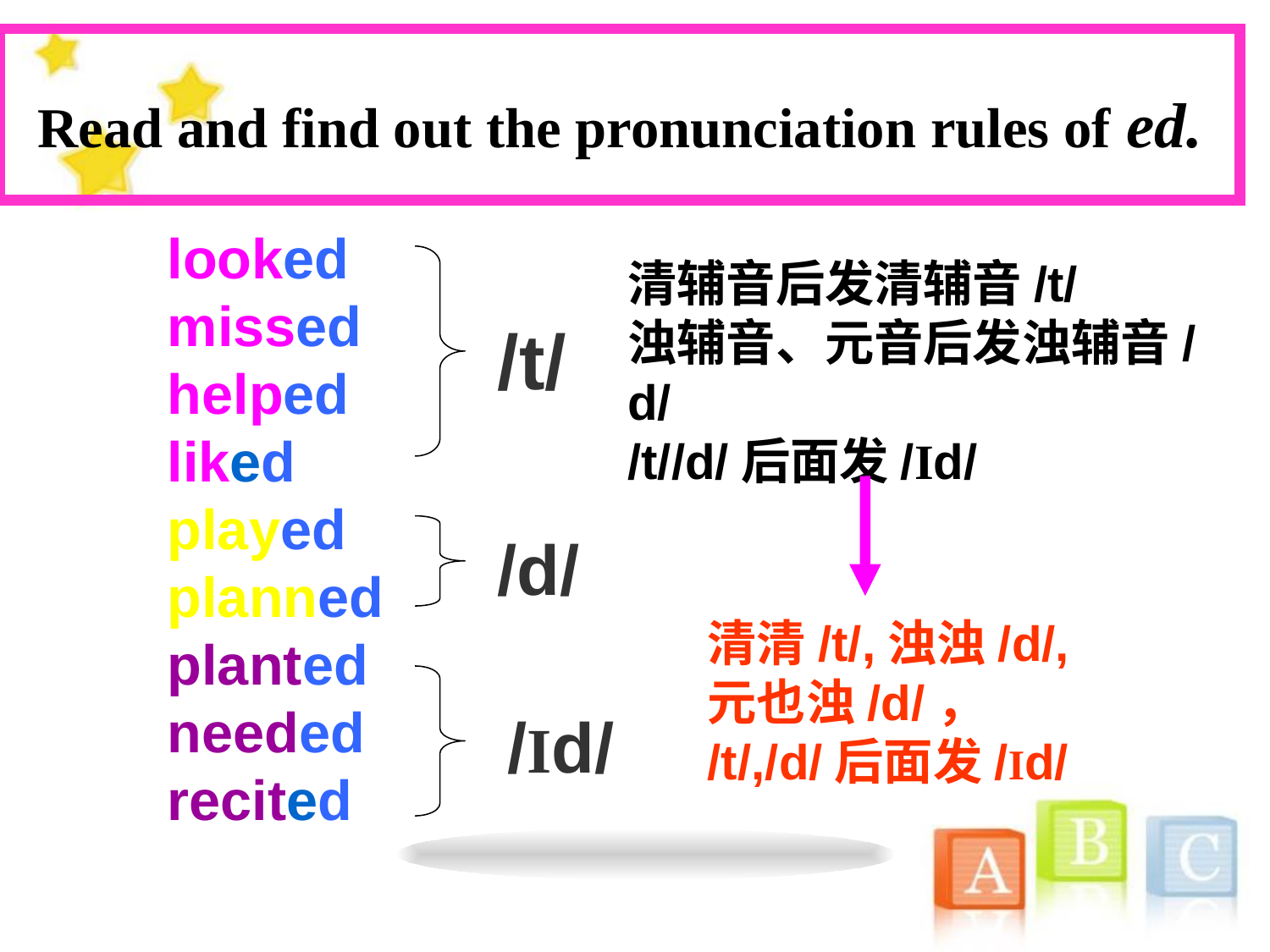

Read and find out the pronunciation rules of ed.
looked
missed
helped
liked
played
planned
planted
needed
recited

清辅音后发清辅音/t/
浊辅音、元音后发浊辅音/d/
/t//d/后面发/Id/
/t/

/d/
清清/t/,浊浊/d/,元也浊/d/，
/t/,/d/后面发/Id/

/Id/